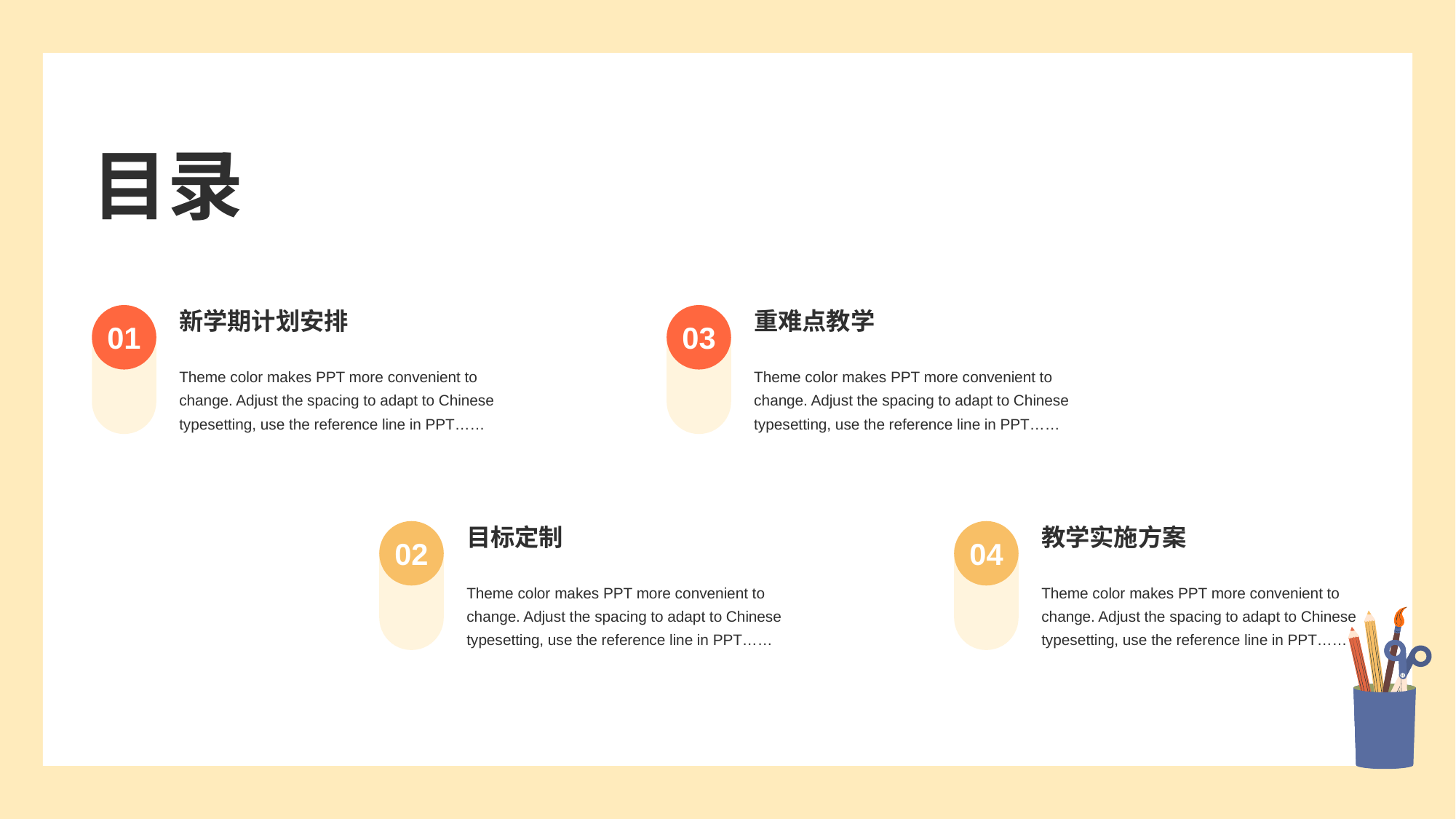

目录
新学期计划安排
Theme color makes PPT more convenient to change. Adjust the spacing to adapt to Chinese typesetting, use the reference line in PPT……
01

重难点教学
Theme color makes PPT more convenient to change. Adjust the spacing to adapt to Chinese typesetting, use the reference line in PPT……
03

目标定制
Theme color makes PPT more convenient to change. Adjust the spacing to adapt to Chinese typesetting, use the reference line in PPT……

02
教学实施方案
Theme color makes PPT more convenient to change. Adjust the spacing to adapt to Chinese typesetting, use the reference line in PPT……

04
2